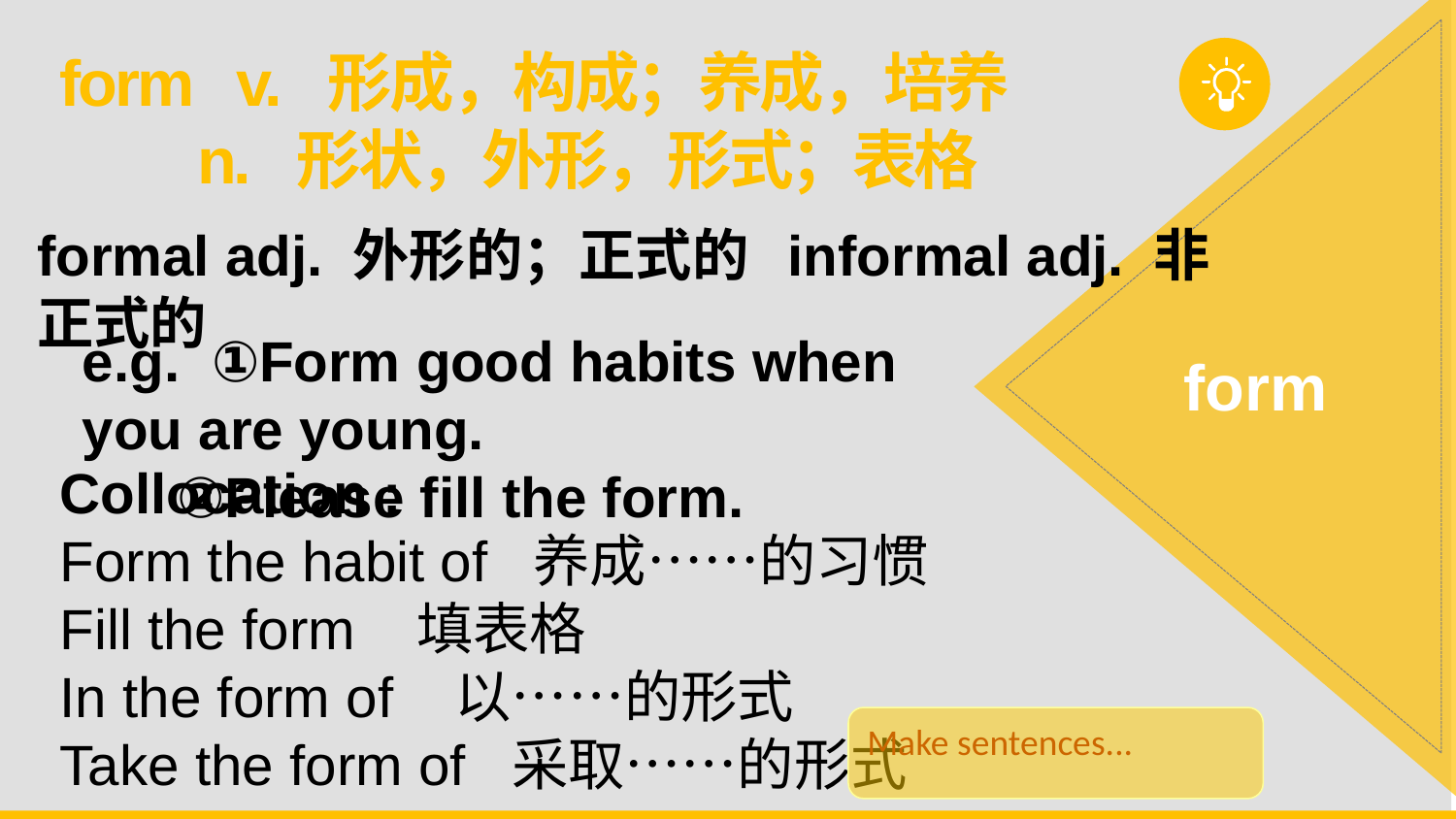

form   v.  形成，构成；养成，培养
         n.  形状，外形，形式；表格

formal adj. 外形的；正式的  informal adj. 非正式的
e.g.  ①Form good habits when you are young.
      ②Please fill the form.
form
Collocation :
Form the habit of  养成……的习惯
Fill the form   填表格
In the form of   以……的形式
Take the form of  采取……的形式
Make sentences...